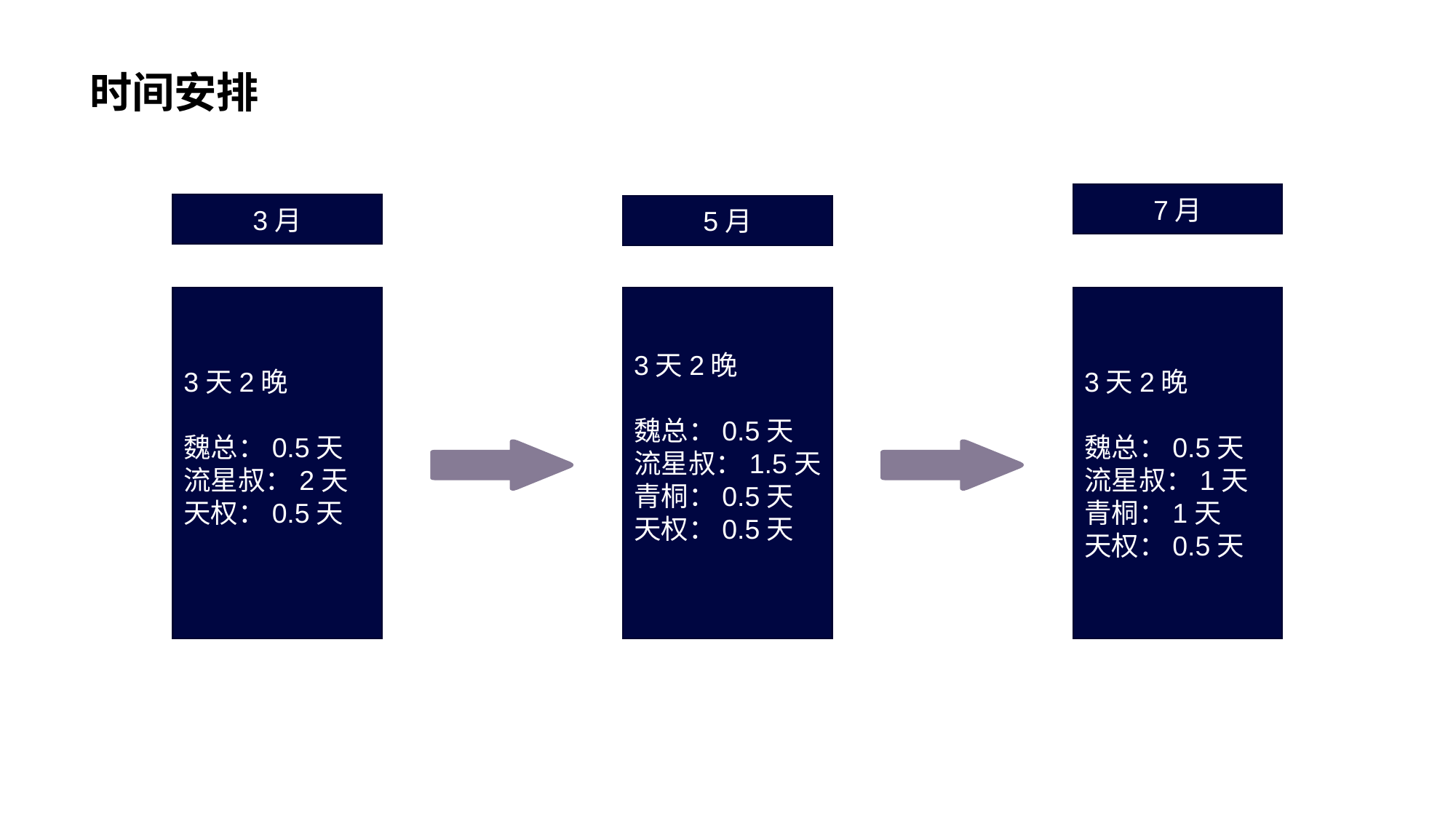

时间安排
7月
3月
5月
3天2晚

魏总：0.5天
流星叔：2天
天权：0.5天

3天2晚

魏总：0.5天
流星叔：1.5天
青桐：0.5天
天权：0.5天

3天2晚

魏总：0.5天
流星叔：1天
青桐：1天
天权：0.5天